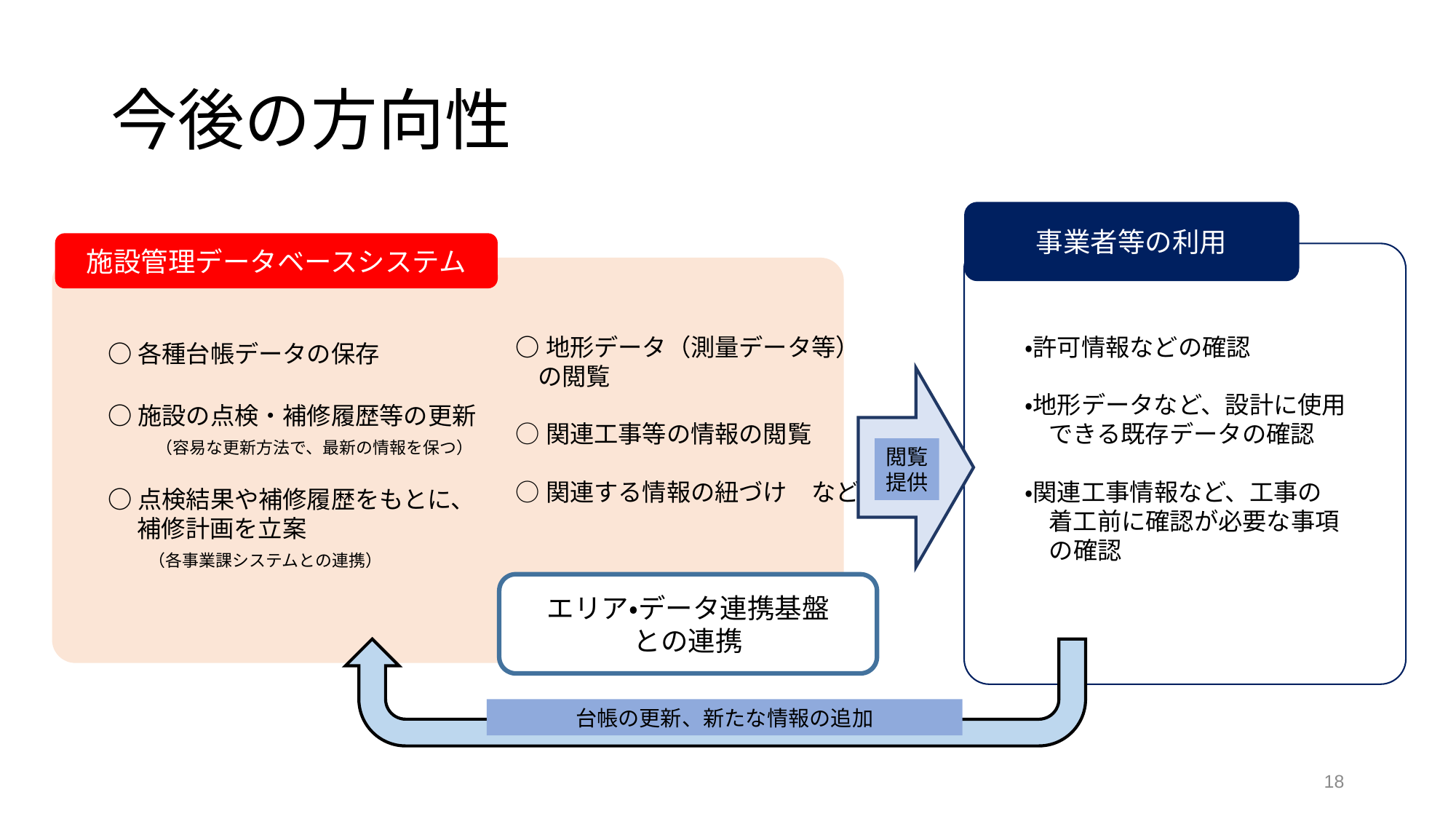

# 今後の方向性
事業者等の利用
施設管理データベースシステム

○地形データ（測量データ等）
   の閲覧

○関連工事等の情報の閲覧

○関連する情報の紐づけ　など

・許可情報などの確認

・地形データなど、設計に使用
　できる既存データの確認

・関連工事情報など、工事の
　着工前に確認が必要な事項
　の確認

○各種台帳データの保存

○施設の点検・補修履歴等の更新
　　（容易な更新方法で、最新の情報を保つ）

○点検結果や補修履歴をもとに、
　 補修計画を立案
  　（各事業課システムとの連携）

閲覧
提供
エリア・データ連携基盤
との連携

台帳の更新、新たな情報の追加
18